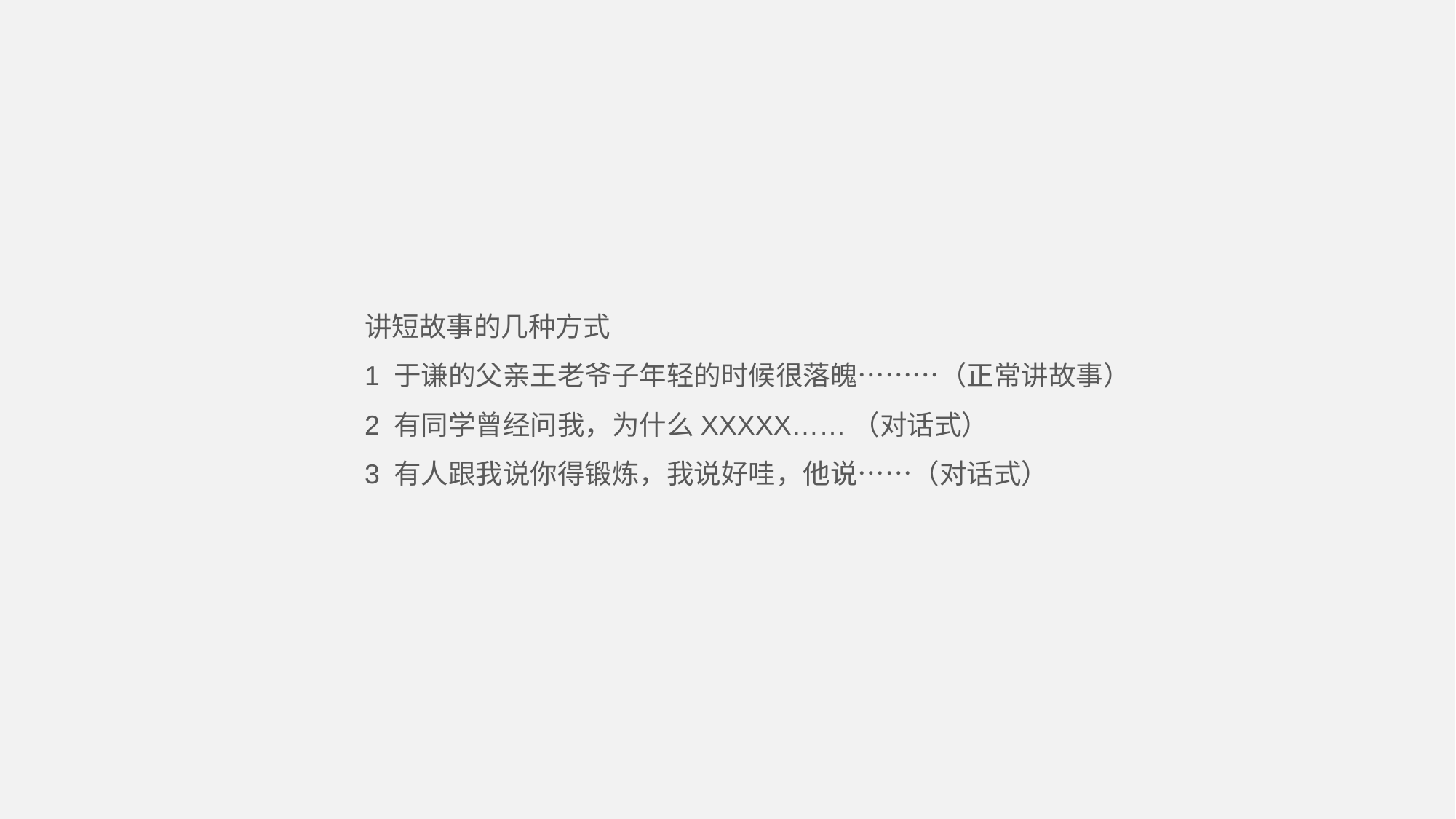

讲短故事的几种方式
1 于谦的父亲王老爷子年轻的时候很落魄………（正常讲故事）
2 有同学曾经问我，为什么XXXXX……（对话式）
3 有人跟我说你得锻炼，我说好哇，他说……（对话式）